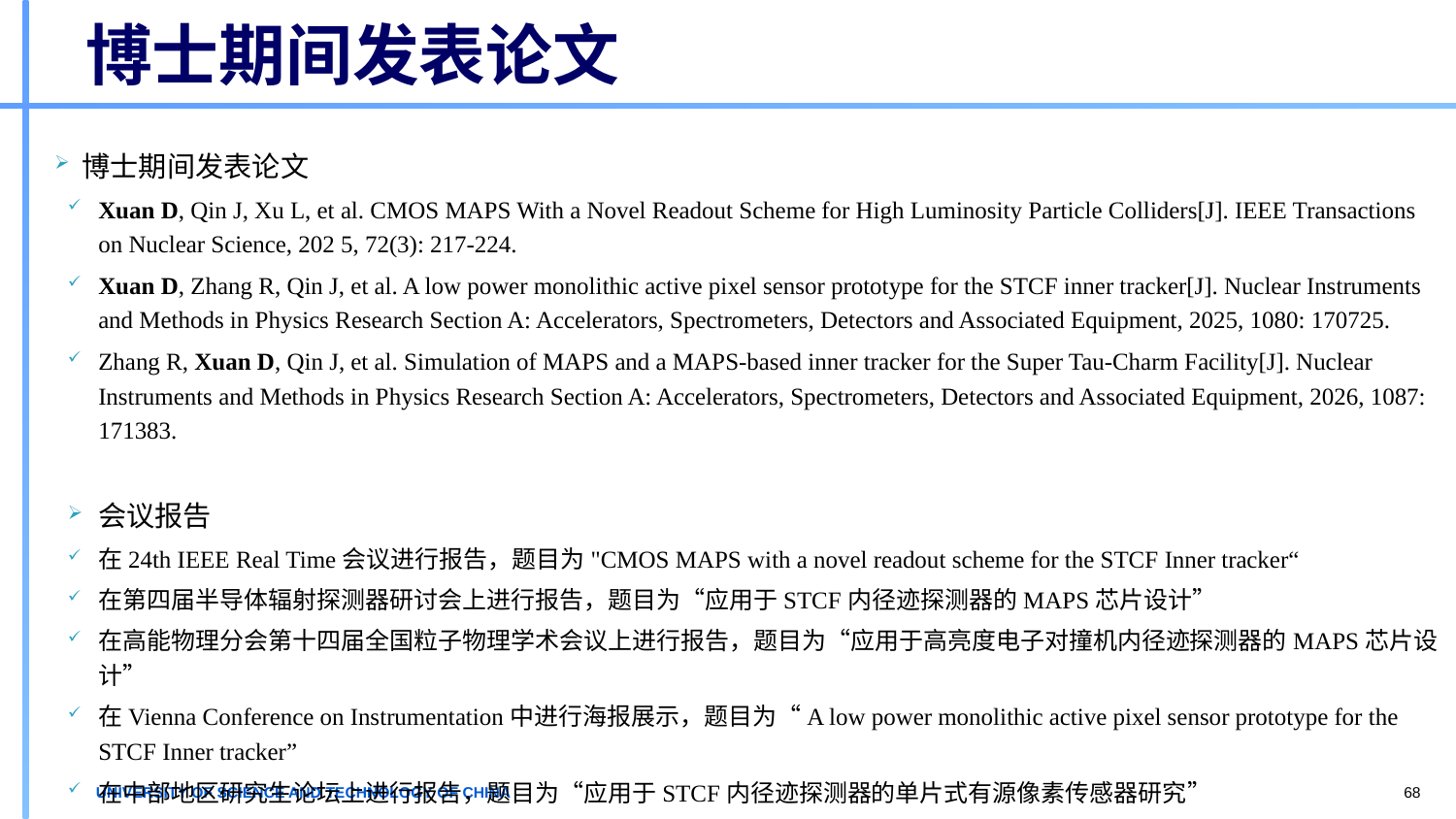

# 博士期间发表论文
博士期间发表论文
Xuan D, Qin J, Xu L, et al. CMOS MAPS With a Novel Readout Scheme for High Luminosity Particle Colliders[J]. IEEE Transactions on Nuclear Science, 202 5, 72(3): 217-224.
Xuan D, Zhang R, Qin J, et al. A low power monolithic active pixel sensor prototype for the STCF inner tracker[J]. Nuclear Instruments and Methods in Physics Research Section A: Accelerators, Spectrometers, Detectors and Associated Equipment, 2025, 1080: 170725.
Zhang R, Xuan D, Qin J, et al. Simulation of MAPS and a MAPS-based inner tracker for the Super Tau-Charm Facility[J]. Nuclear Instruments and Methods in Physics Research Section A: Accelerators, Spectrometers, Detectors and Associated Equipment, 2026, 1087: 171383.

会议报告
在24th IEEE Real Time会议进行报告，题目为"CMOS MAPS with a novel readout scheme for the STCF Inner tracker“
在第四届半导体辐射探测器研讨会上进行报告，题目为“应用于STCF内径迹探测器的MAPS芯片设计”
在高能物理分会第十四届全国粒子物理学术会议上进行报告，题目为“应用于高亮度电子对撞机内径迹探测器的MAPS芯片设计”
在Vienna Conference on Instrumentation中进行海报展示，题目为“A low power monolithic active pixel sensor prototype for the STCF Inner tracker”
在中部地区研究生论坛上进行报告，题目为“应用于STCF内径迹探测器的单片式有源像素传感器研究”
68